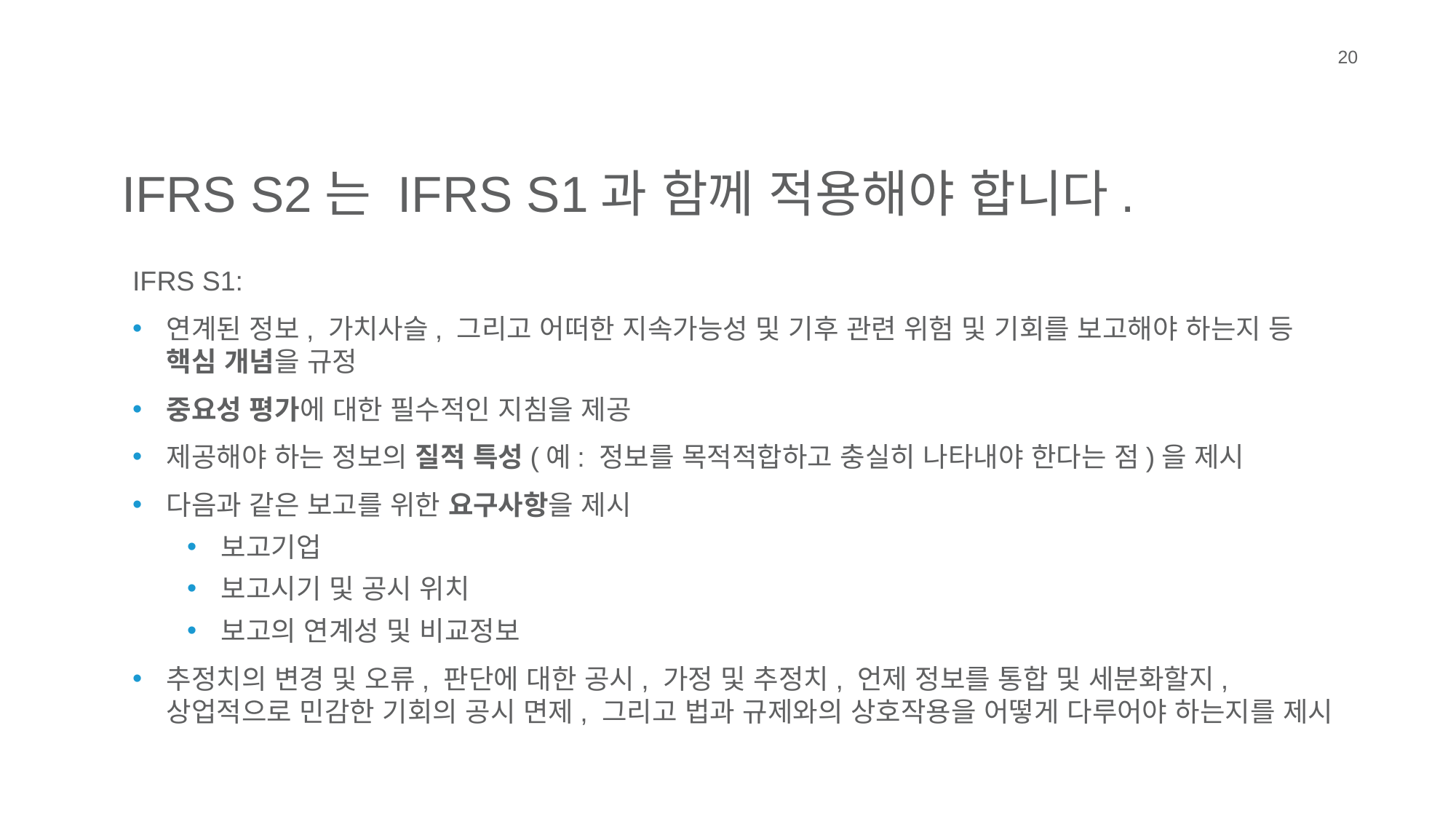

20
IFRS S2는 IFRS S1과 함께 적용해야 합니다.
IFRS S1:
연계된 정보, 가치사슬, 그리고 어떠한 지속가능성 및 기후 관련 위험 및 기회를 보고해야 하는지 등 핵심 개념을 규정
중요성 평가에 대한 필수적인 지침을 제공
제공해야 하는 정보의 질적 특성(예: 정보를 목적적합하고 충실히 나타내야 한다는 점)을 제시
다음과 같은 보고를 위한 요구사항을 제시
보고기업
보고시기 및 공시 위치
보고의 연계성 및 비교정보
추정치의 변경 및 오류, 판단에 대한 공시, 가정 및 추정치, 언제 정보를 통합 및 세분화할지, 상업적으로 민감한 기회의 공시 면제, 그리고 법과 규제와의 상호작용을 어떻게 다루어야 하는지를 제시